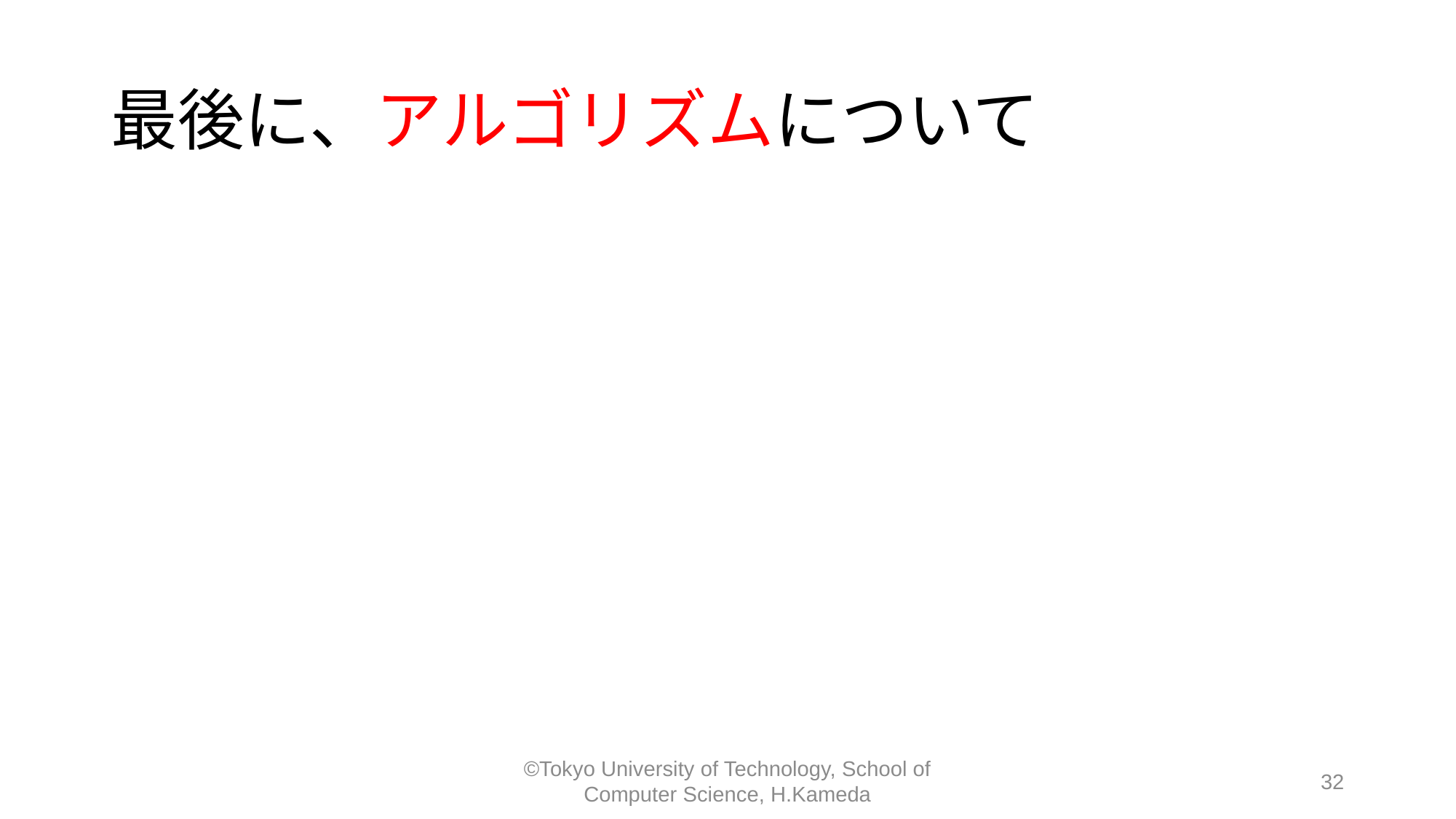

# 最後に、アルゴリズムについて

©Tokyo University of Technology, School of Computer Science, H.Kameda
32